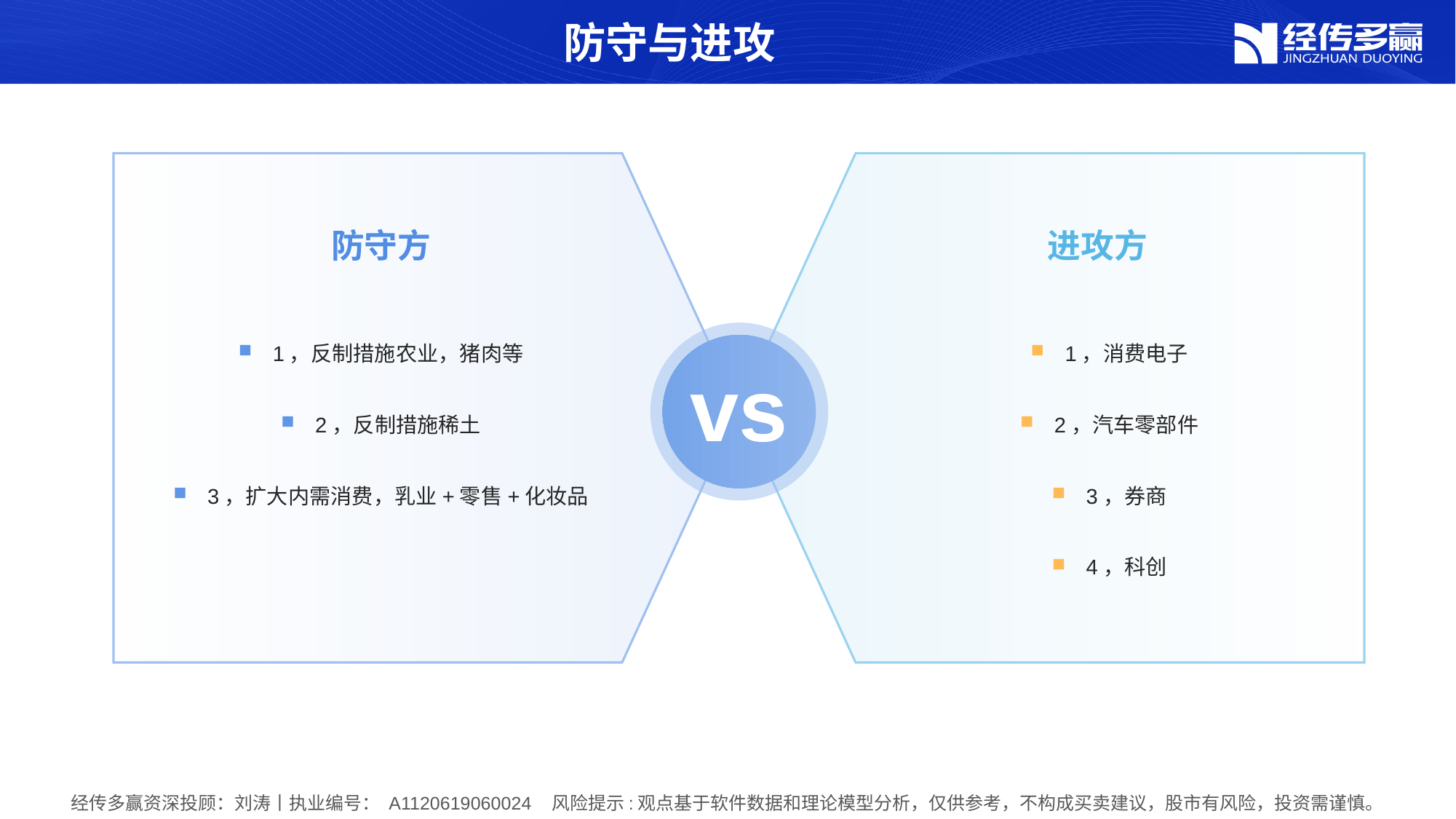

防守与进攻

防守方
进攻方
1，反制措施农业，猪肉等
2，反制措施稀土
3，扩大内需消费，乳业+零售+化妆品

1，消费电子
2，汽车零部件
3，券商
4，科创

vs